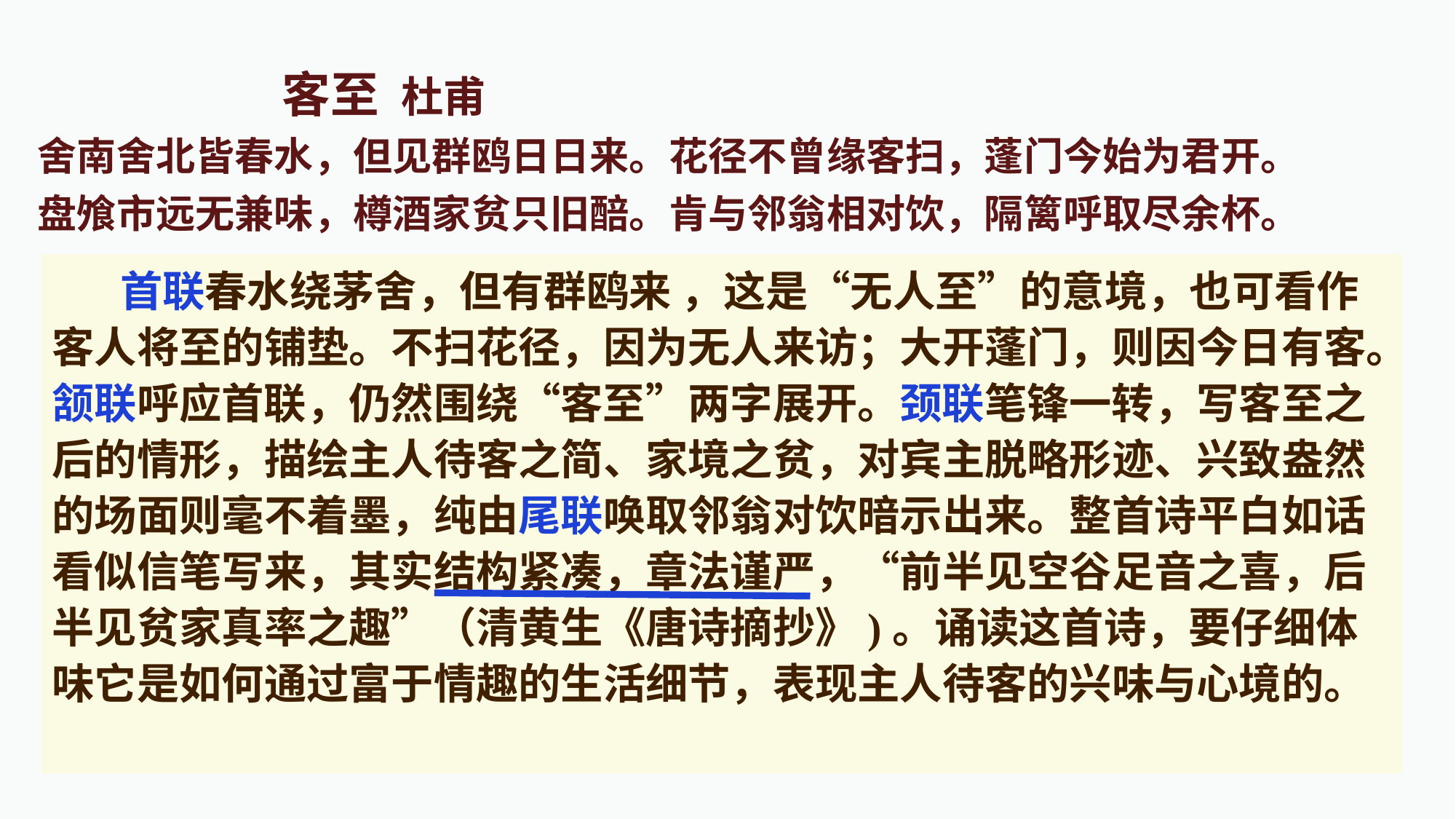

# 客至  杜甫 舍南舍北皆春水，但见群鸥日日来。花径不曾缘客扫，蓬门今始为君开。 盘飧市远无兼味，樽酒家贫只旧醅。肯与邻翁相对饮，隔篱呼取尽余杯。
      首联春水绕茅舍，但有群鸥来 ，这是“无人至”的意境，也可看作客人将至的铺垫。不扫花径，因为无人来访；大开蓬门，则因今日有客。颔联呼应首联，仍然围绕“客至”两字展开。颈联笔锋一转，写客至之后的情形，描绘主人待客之简、家境之贫，对宾主脱略形迹、兴致盎然的场面则毫不着墨，纯由尾联唤取邻翁对饮暗示出来。整首诗平白如话看似信笔写来，其实结构紧凑，章法谨严，“前半见空谷足音之喜，后半见贫家真率之趣”（清黄生《唐诗摘抄》)。诵读这首诗，要仔细体味它是如何通过富于情趣的生活细节，表现主人待客的兴味与心境的。